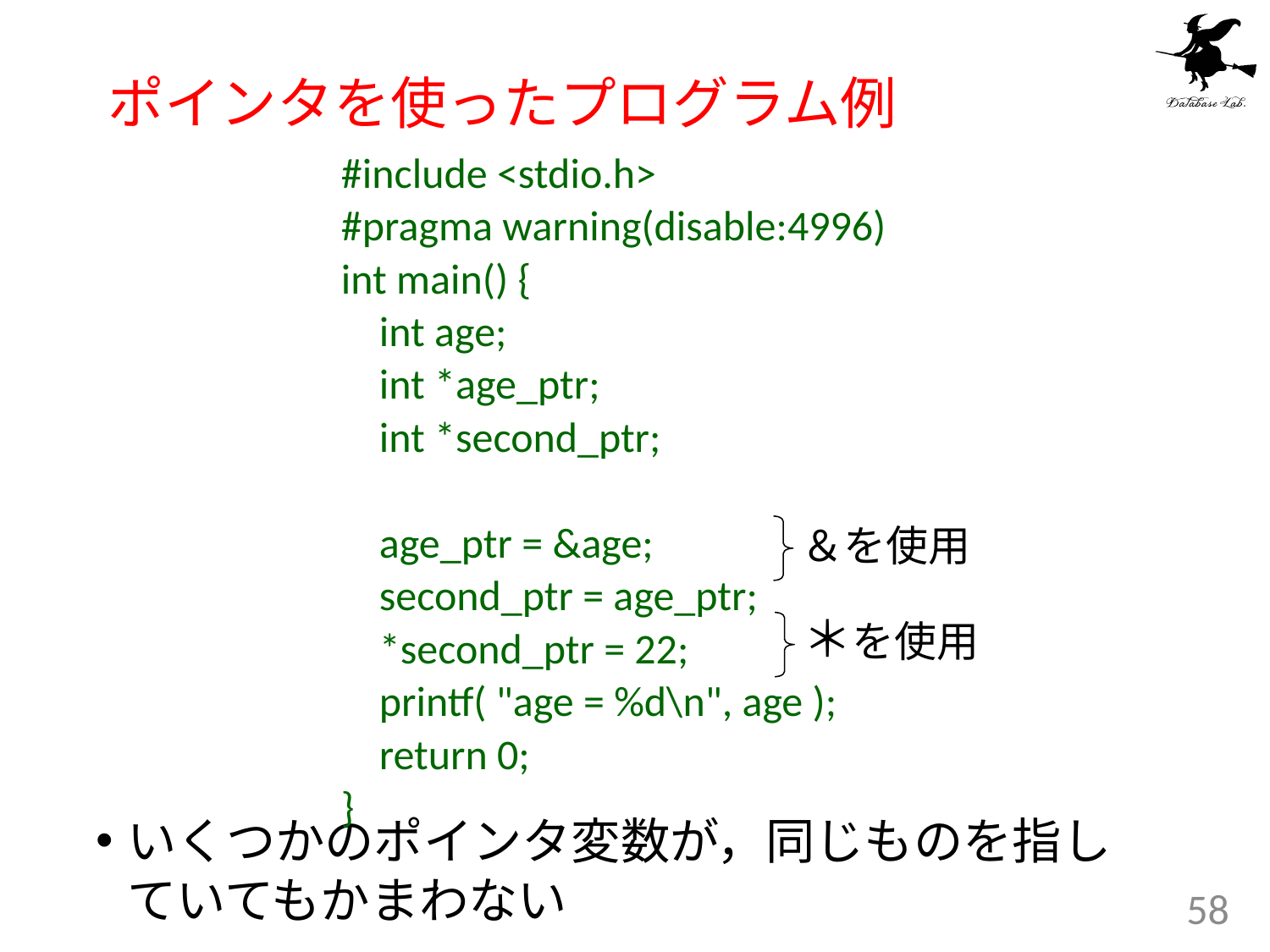

# ポインタを使ったプログラム例
#include <stdio.h>
#pragma warning(disable:4996)
int main() {
    int age;
    int *age_ptr;
    int *second_ptr;

    age_ptr = &age;
    second_ptr = age_ptr;
    *second_ptr = 22;
    printf( "age = %d\n", age );
    return 0;
}
＆を使用

＊を使用

いくつかのポインタ変数が，同じものを指していてもかまわない
58